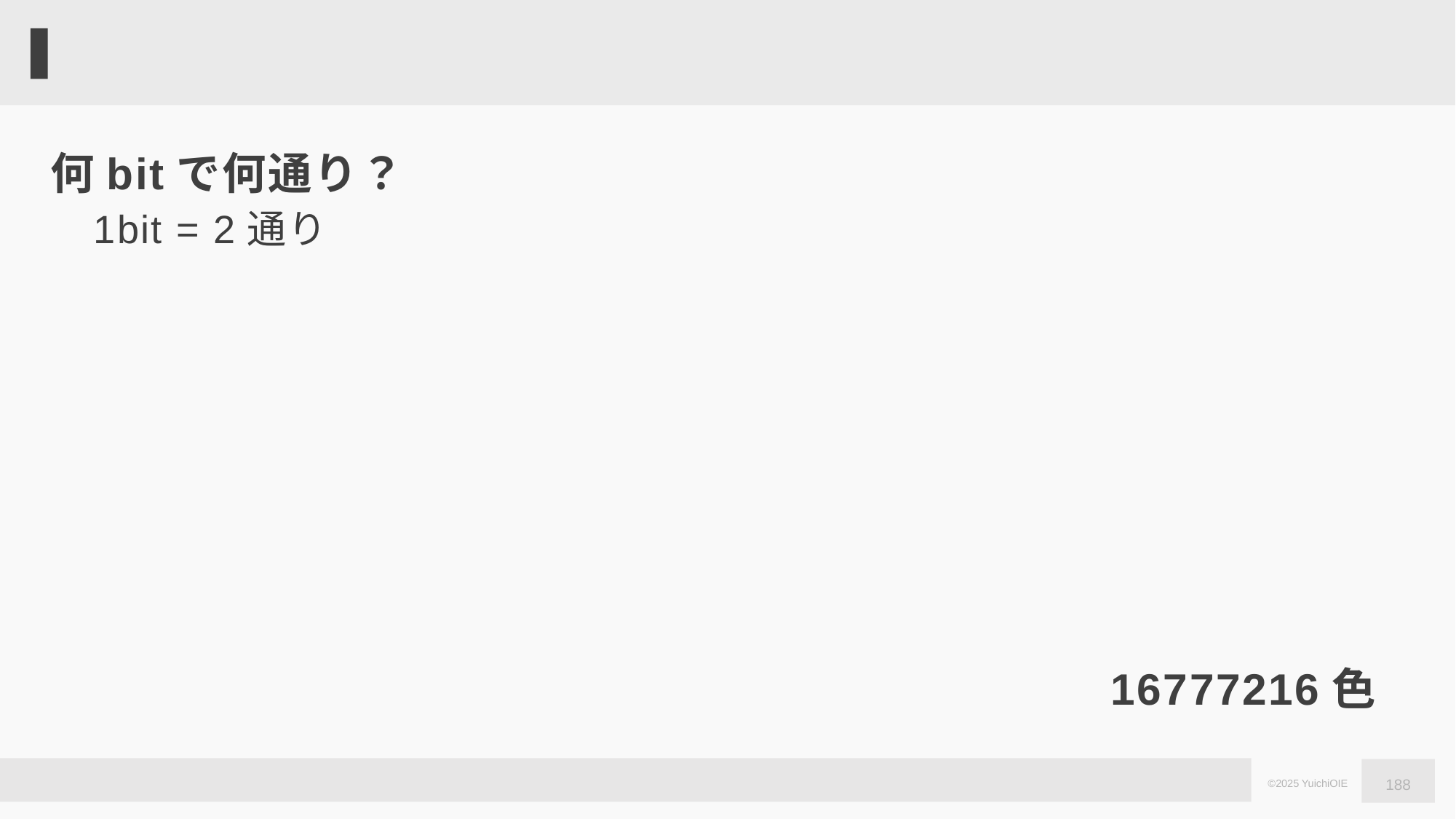

#
何bitで何通り？
1bit = 2通り
16777216色
188